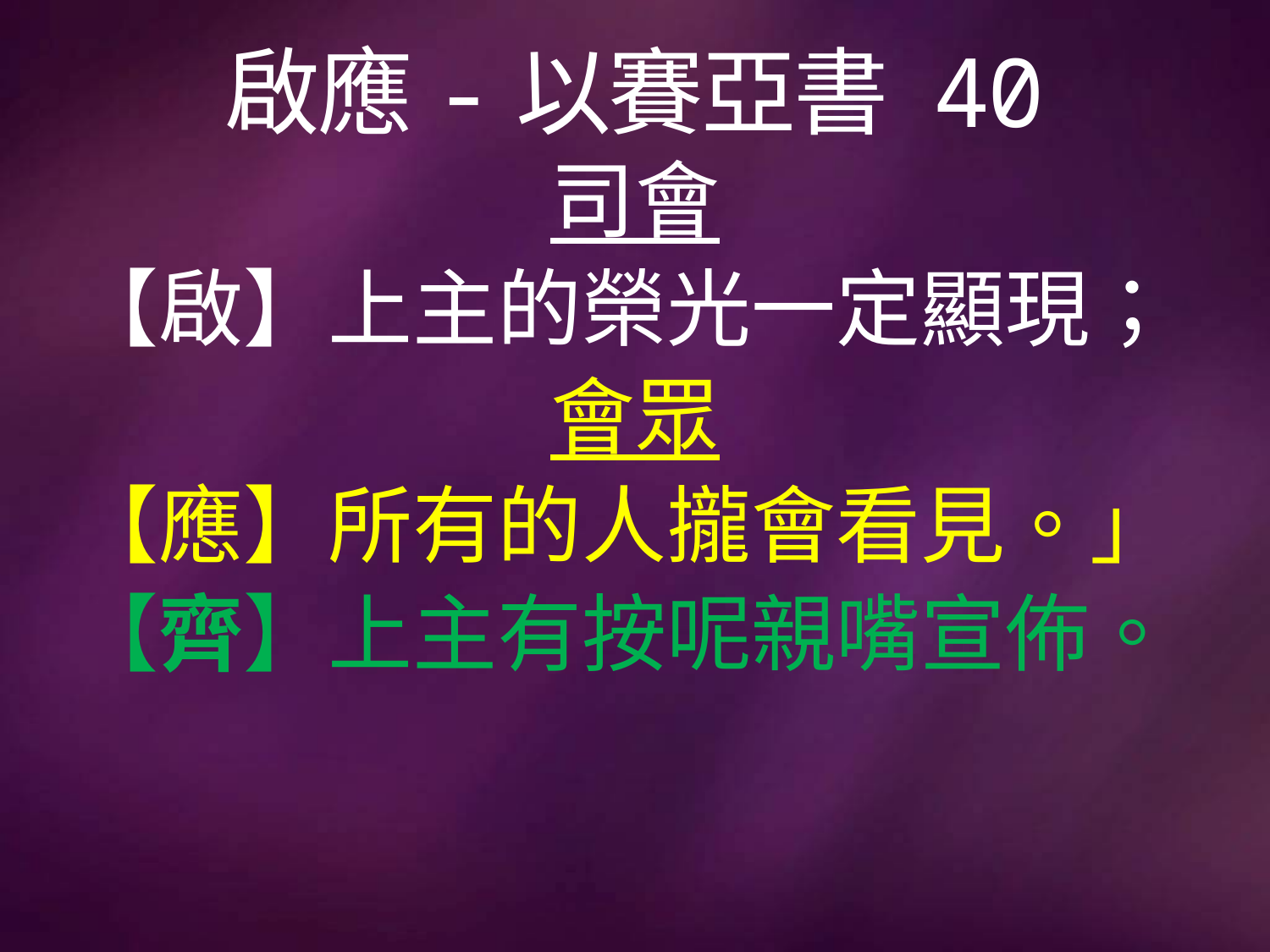

# 啟應-以賽亞書 40
司會
【啟】上主的榮光一定顯現；
會眾
【應】所有的人攏會看見。」
【齊】上主有按呢親嘴宣佈。